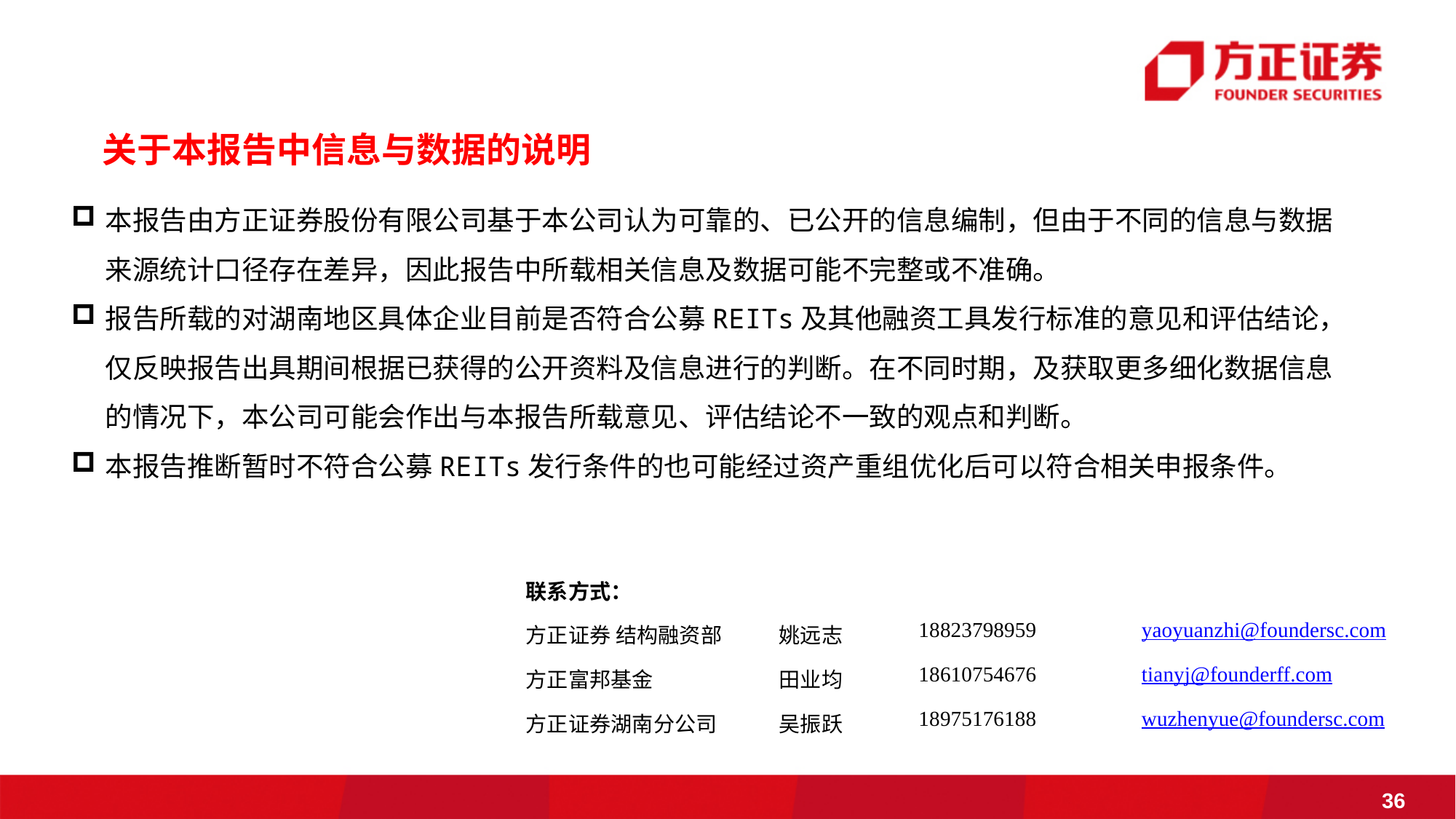

关于本报告中信息与数据的说明
本报告由方正证券股份有限公司基于本公司认为可靠的、已公开的信息编制，但由于不同的信息与数据来源统计口径存在差异，因此报告中所载相关信息及数据可能不完整或不准确。
报告所载的对湖南地区具体企业目前是否符合公募REITs及其他融资工具发行标准的意见和评估结论，仅反映报告出具期间根据已获得的公开资料及信息进行的判断。在不同时期，及获取更多细化数据信息的情况下，本公司可能会作出与本报告所载意见、评估结论不一致的观点和判断。
本报告推断暂时不符合公募REITs发行条件的也可能经过资产重组优化后可以符合相关申报条件。
| 联系方式： |  |  |  |
| --- | --- | --- | --- |
| 方正证券 结构融资部 | 姚远志 | 18823798959 | yaoyuanzhi@foundersc.com |
| 方正富邦基金 | 田业均 | 18610754676 | tianyj@founderff.com |
| 方正证券湖南分公司 | 吴振跃 | 18975176188 | wuzhenyue@foundersc.com |
|  |  |  |  |
36